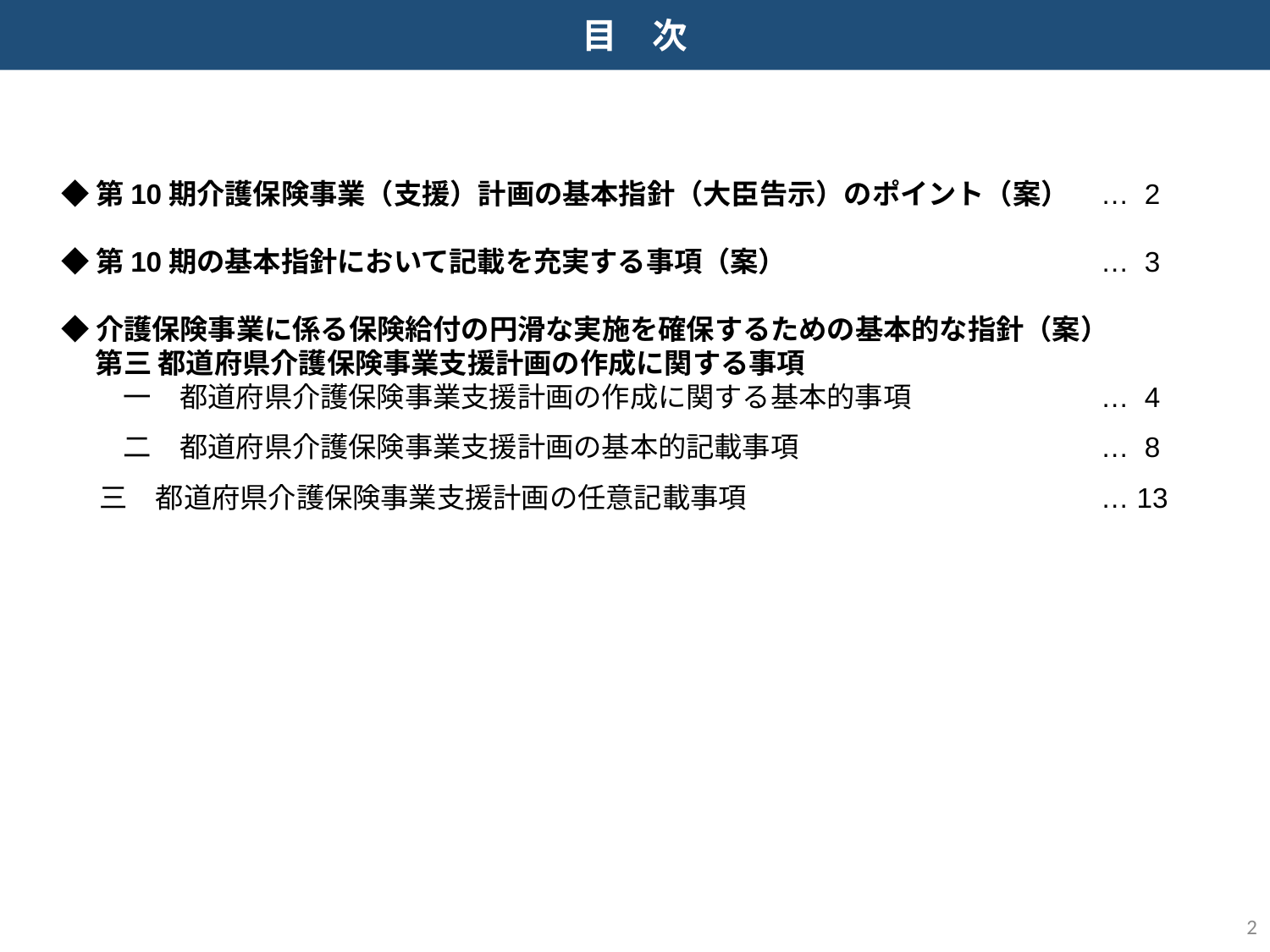

目　次
◆第10期介護保険事業（支援）計画の基本指針（大臣告示）のポイント（案）

◆第10期の基本指針において記載を充実する事項（案）

◆介護保険事業に係る保険給付の円滑な実施を確保するための基本的な指針（案）
　 第三 都道府県介護保険事業支援計画の作成に関する事項
　　 一　都道府県介護保険事業支援計画の作成に関する基本的事項

　　 二　都道府県介護保険事業支援計画の基本的記載事項

     三　都道府県介護保険事業支援計画の任意記載事項
…  2

…  3

…  4

…  8

… 13
2